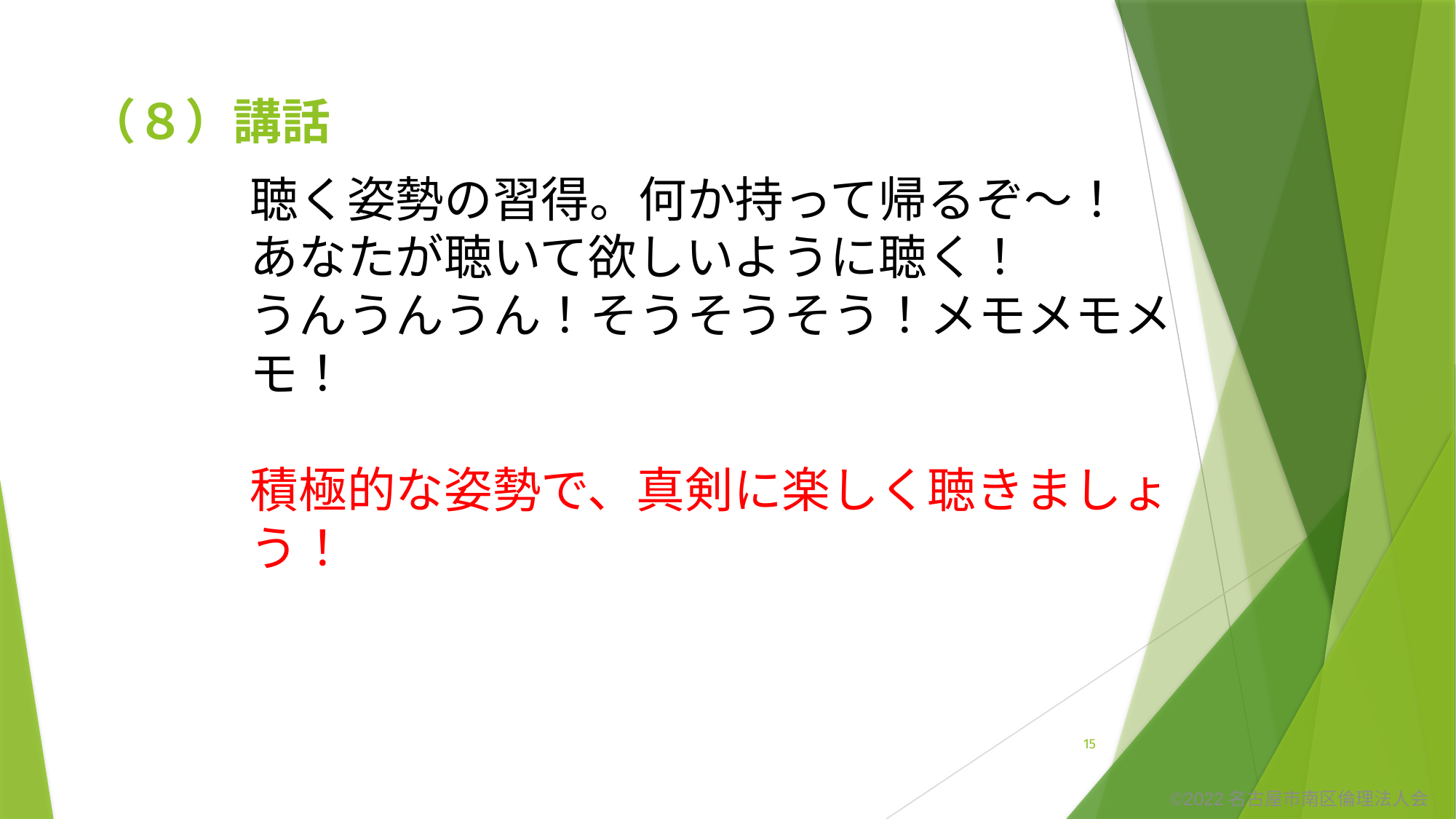

（８）講話

聴く姿勢の習得。何か持って帰るぞ～！
あなたが聴いて欲しいように聴く！
うんうんうん！そうそうそう！メモメモメモ！

積極的な姿勢で、真剣に楽しく聴きましょう！

15
©2022名古屋市南区倫理法人会